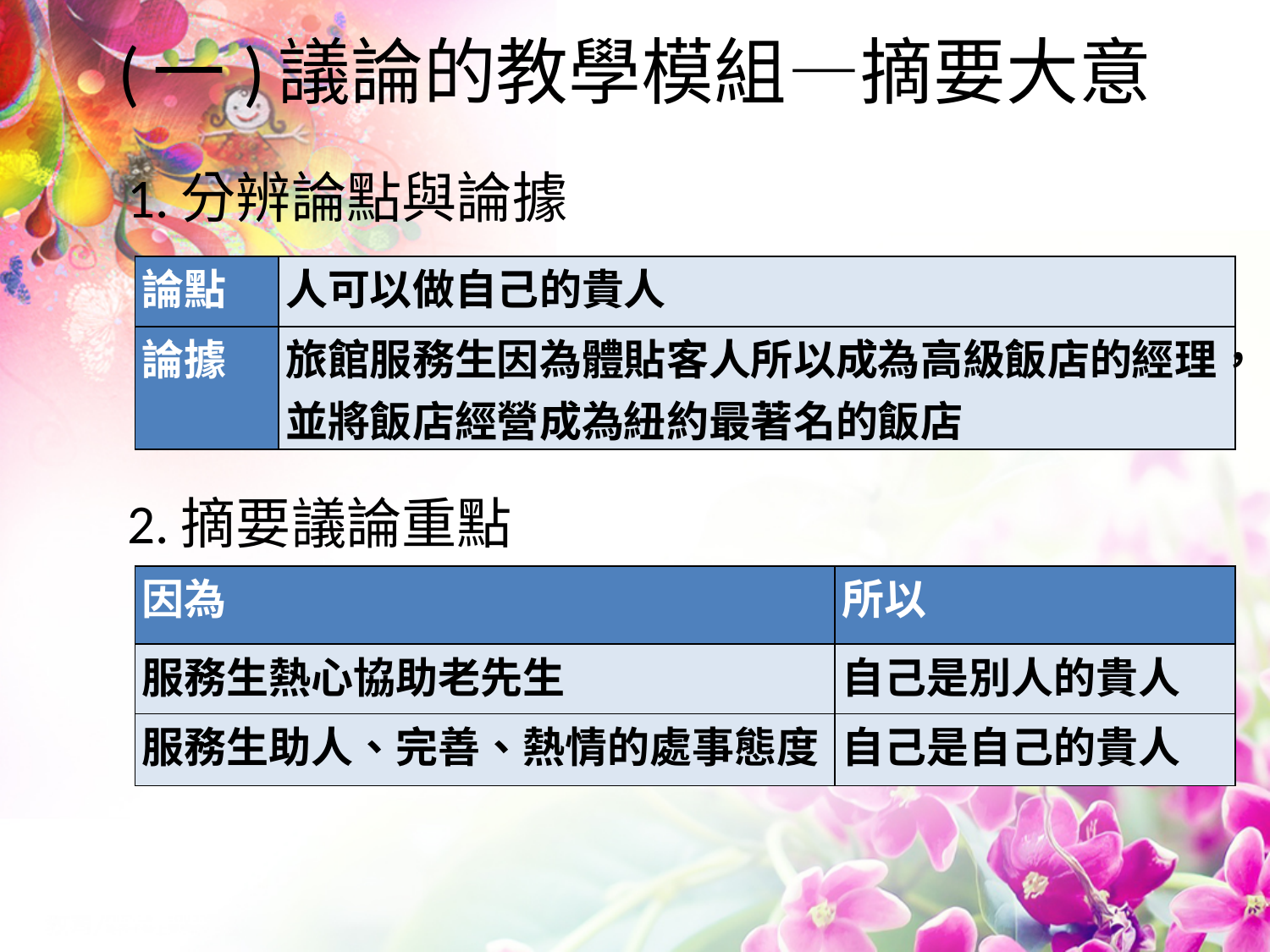

# (一)議論的教學模組—摘要大意
1.分辨論點與論據

2.摘要議論重點

| 論點 | 人可以做自己的貴人 |
| --- | --- |
| 論據 | 旅館服務生因為體貼客人所以成為高級飯店的經理，並將飯店經營成為紐約最著名的飯店 |
| 因為 | 所以 |
| --- | --- |
| 服務生熱心協助老先生 | 自己是別人的貴人 |
| 服務生助人、完善、熱情的處事態度 | 自己是自己的貴人 |